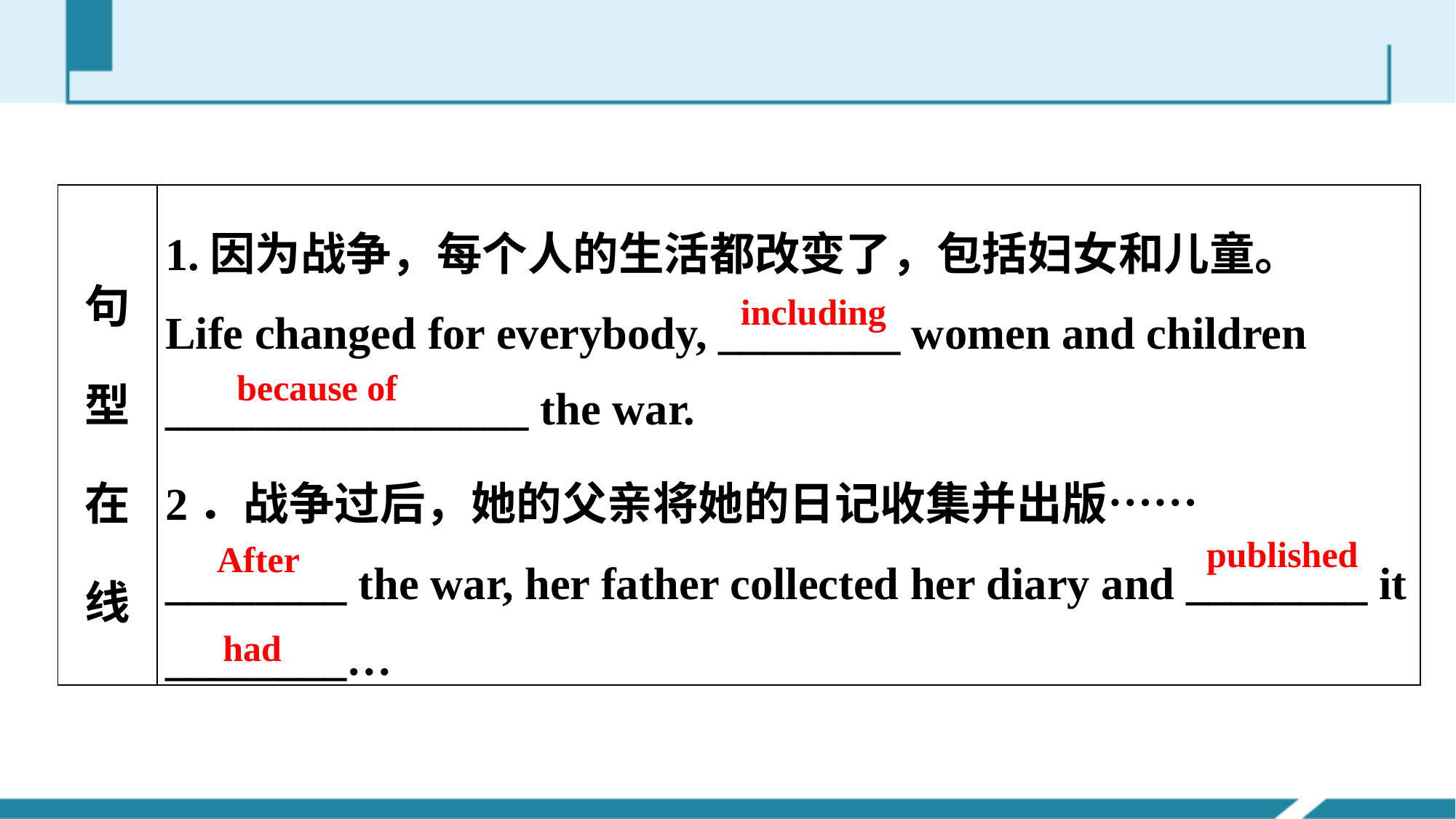

| 句型在线 | 1.因为战争，每个人的生活都改变了，包括妇女和儿童。 Life changed for everybody, \_\_\_\_\_\_\_\_ women and children \_\_\_\_\_\_\_\_\_\_\_\_\_\_\_\_ the war. 2．战争过后，她的父亲将她的日记收集并出版…… \_\_\_\_\_\_\_\_ the war, her father collected her diary and \_\_\_\_\_\_\_\_ it \_\_\_\_\_\_\_\_… |
| --- | --- |
including
because of
 published
After
 had